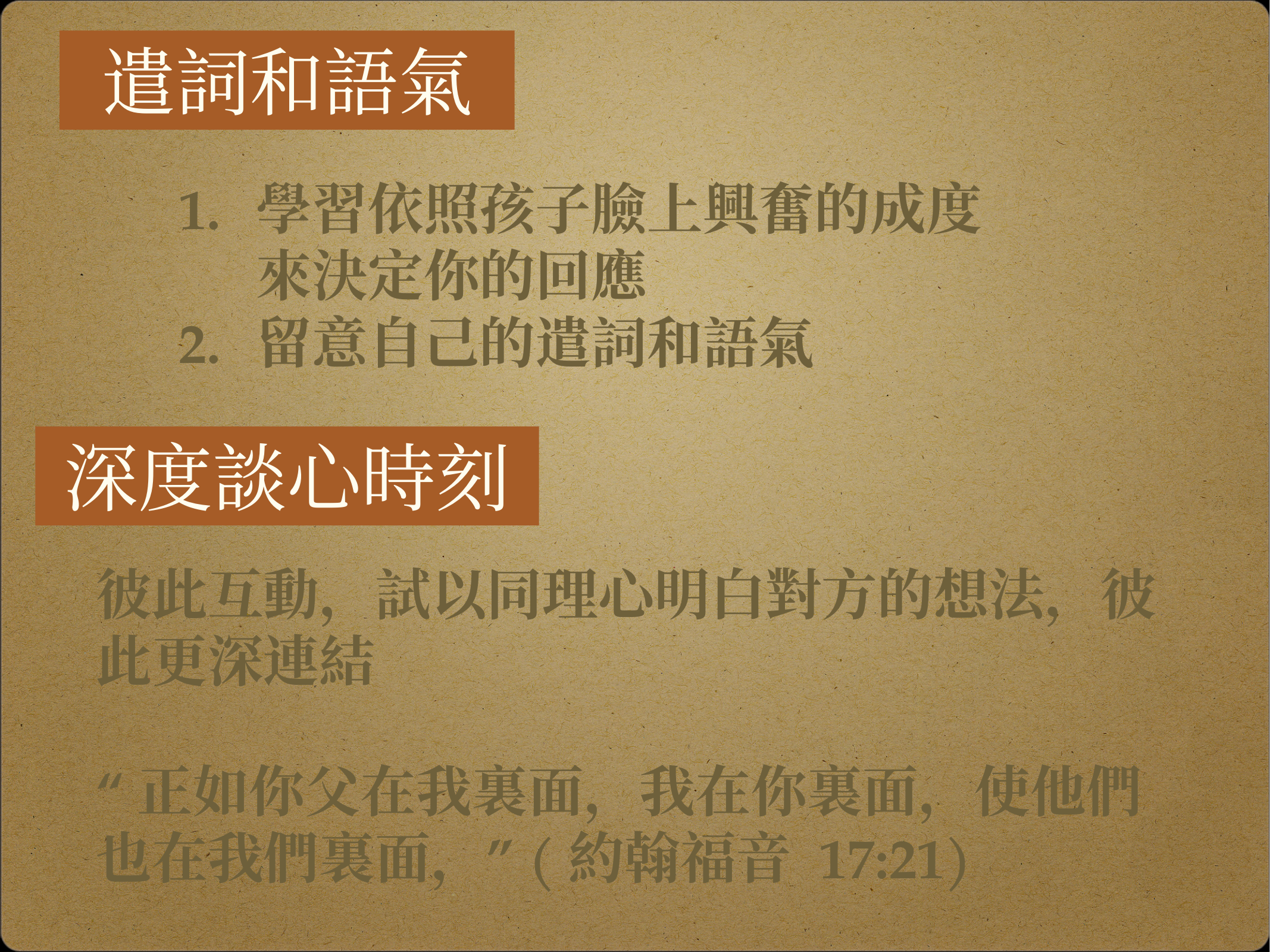

遣詞和語氣
學習依照孩子臉上興奮的成度來決定你的回應
留意自己的遣詞和語氣
深度談心時刻
彼此互動，試以同理心明白對方的想法，彼此更深連結
“正如你父在我裏面，我在你裏面，使他們也在我們裏面，”(約翰福音 17:21)